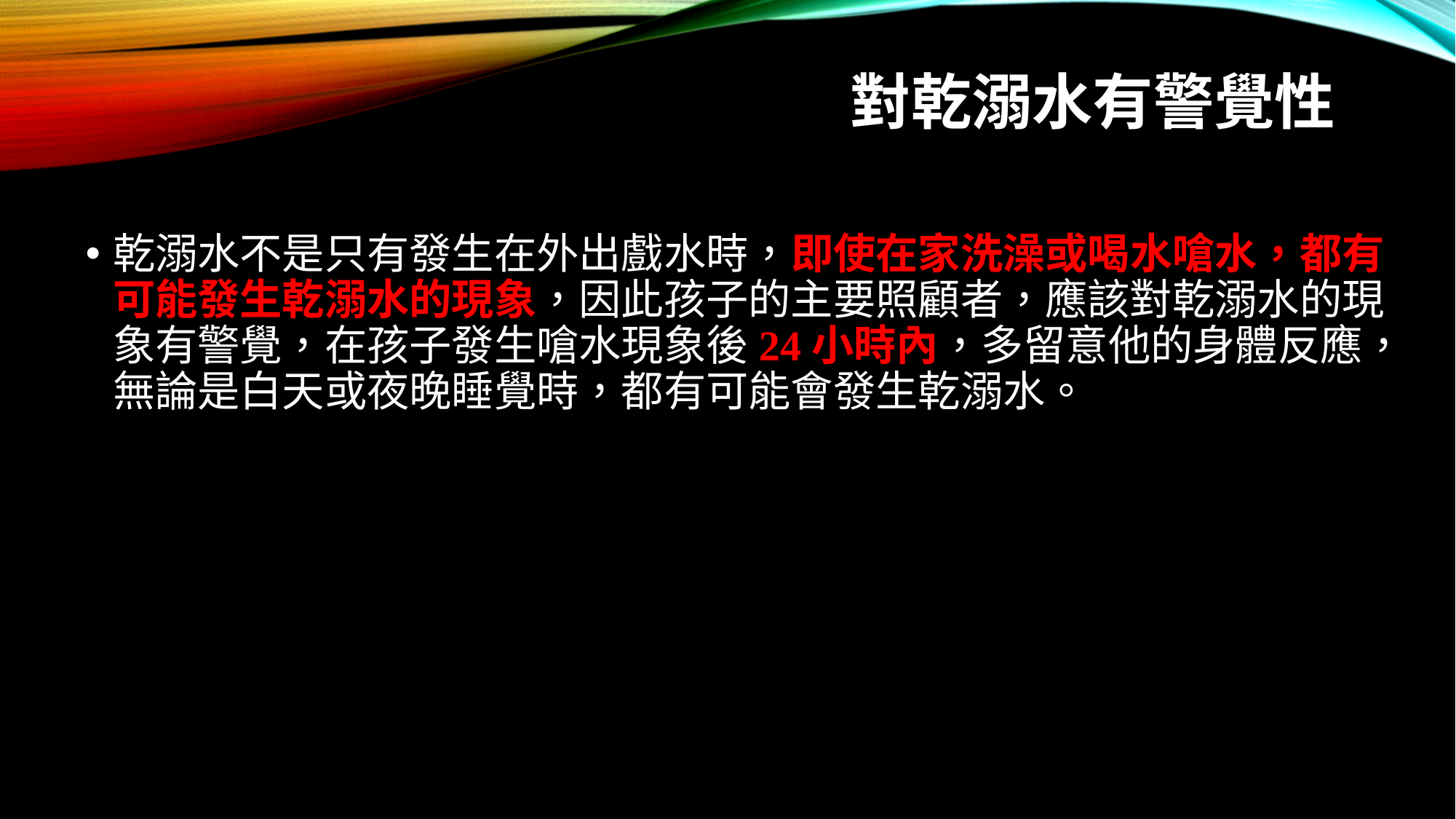

# 對乾溺水有警覺性
乾溺水不是只有發生在外出戲水時，即使在家洗澡或喝水嗆水，都有可能發生乾溺水的現象，因此孩子的主要照顧者，應該對乾溺水的現象有警覺，在孩子發生嗆水現象後24小時內，多留意他的身體反應，無論是白天或夜晚睡覺時，都有可能會發生乾溺水。